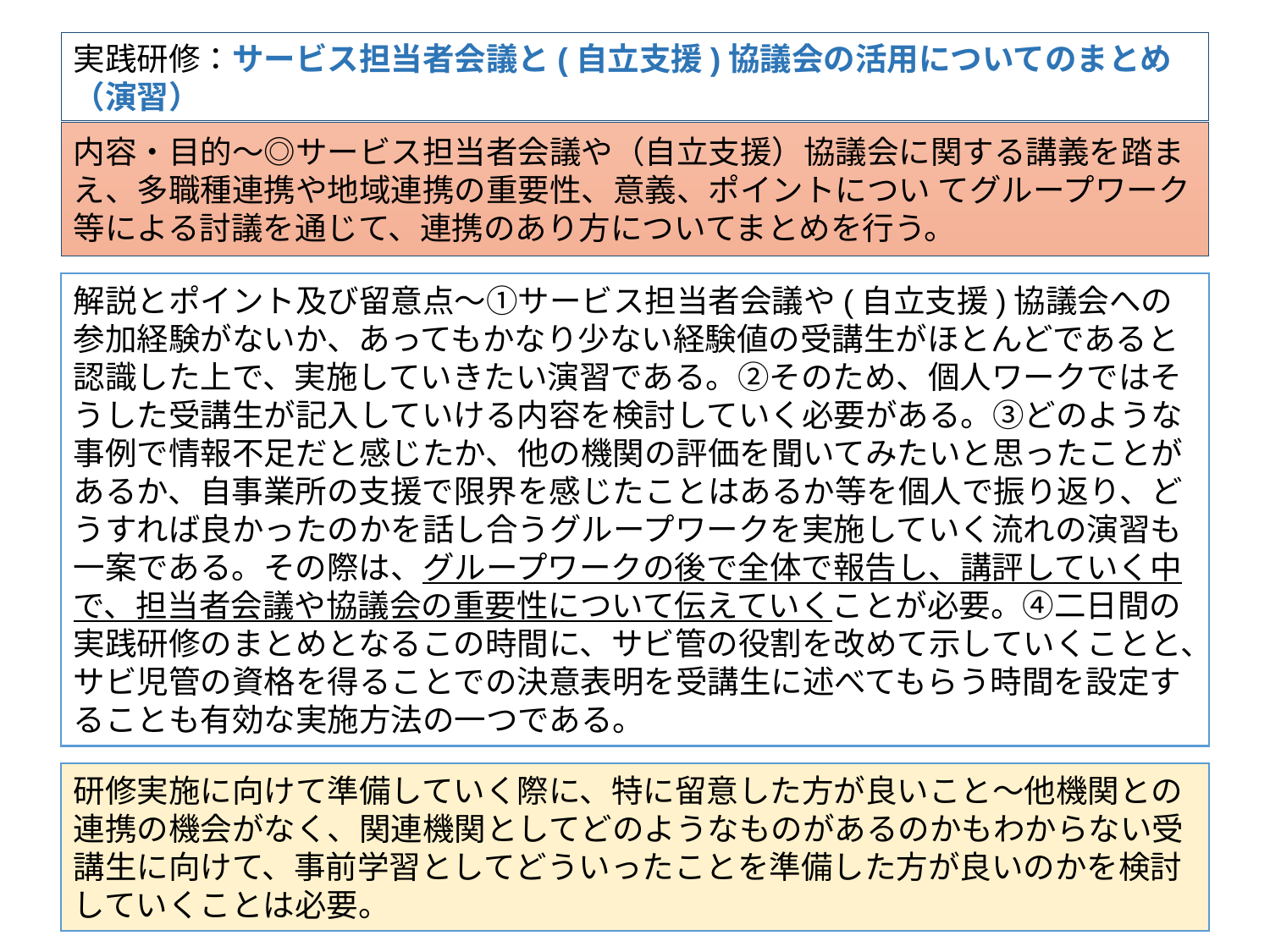

実践研修：サービス担当者会議と(自立支援)協議会の活用についてのまとめ（演習）
内容・目的～◎サービス担当者会議や（自立支援）協議会に関する講義を踏まえ、多職種連携や地域連携の重要性、意義、ポイントについ てグループワーク等による討議を通じて、連携のあり方についてまとめを行う。
解説とポイント及び留意点～①サービス担当者会議や(自立支援)協議会への参加経験がないか、あってもかなり少ない経験値の受講生がほとんどであると認識した上で、実施していきたい演習である。②そのため、個人ワークではそうした受講生が記入していける内容を検討していく必要がある。③どのような事例で情報不足だと感じたか、他の機関の評価を聞いてみたいと思ったことがあるか、自事業所の支援で限界を感じたことはあるか等を個人で振り返り、どうすれば良かったのかを話し合うグループワークを実施していく流れの演習も一案である。その際は、グループワークの後で全体で報告し、講評していく中で、担当者会議や協議会の重要性について伝えていくことが必要。④二日間の実践研修のまとめとなるこの時間に、サビ管の役割を改めて示していくことと、サビ児管の資格を得ることでの決意表明を受講生に述べてもらう時間を設定することも有効な実施方法の一つである。
研修実施に向けて準備していく際に、特に留意した方が良いこと～他機関との連携の機会がなく、関連機関としてどのようなものがあるのかもわからない受講生に向けて、事前学習としてどういったことを準備した方が良いのかを検討していくことは必要。